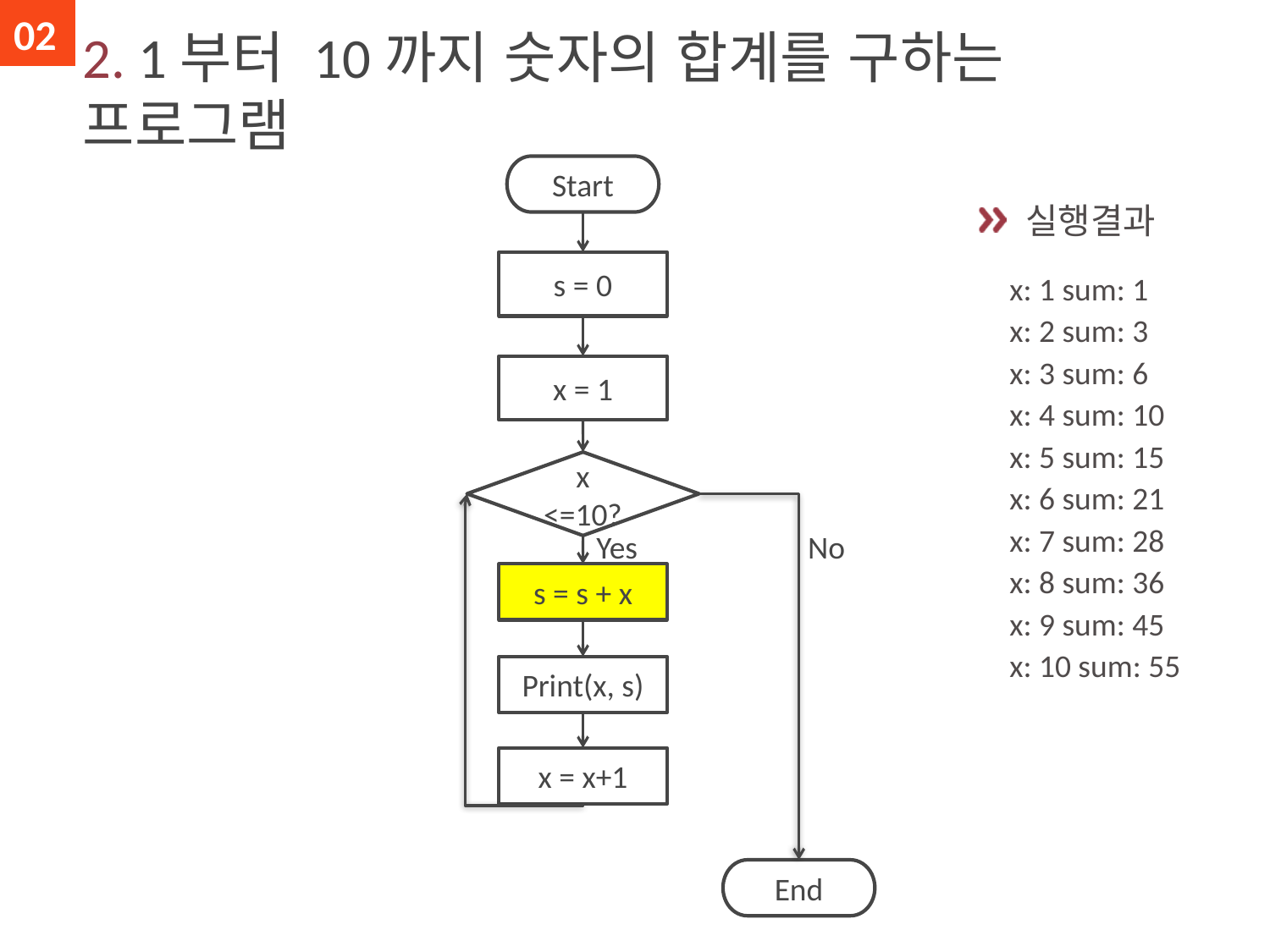

02
# 2. 1부터 10까지 숫자의 합계를 구하는 프로그램
Start
 실행결과
x: 1 sum: 1
x: 2 sum: 3
x: 3 sum: 6
x: 4 sum: 10
x: 5 sum: 15
x: 6 sum: 21
x: 7 sum: 28
x: 8 sum: 36
x: 9 sum: 45
x: 10 sum: 55
s = 0
x = 1
x <=10?
Yes
No
s = s + x
Print(x, s)
x = x+1
End